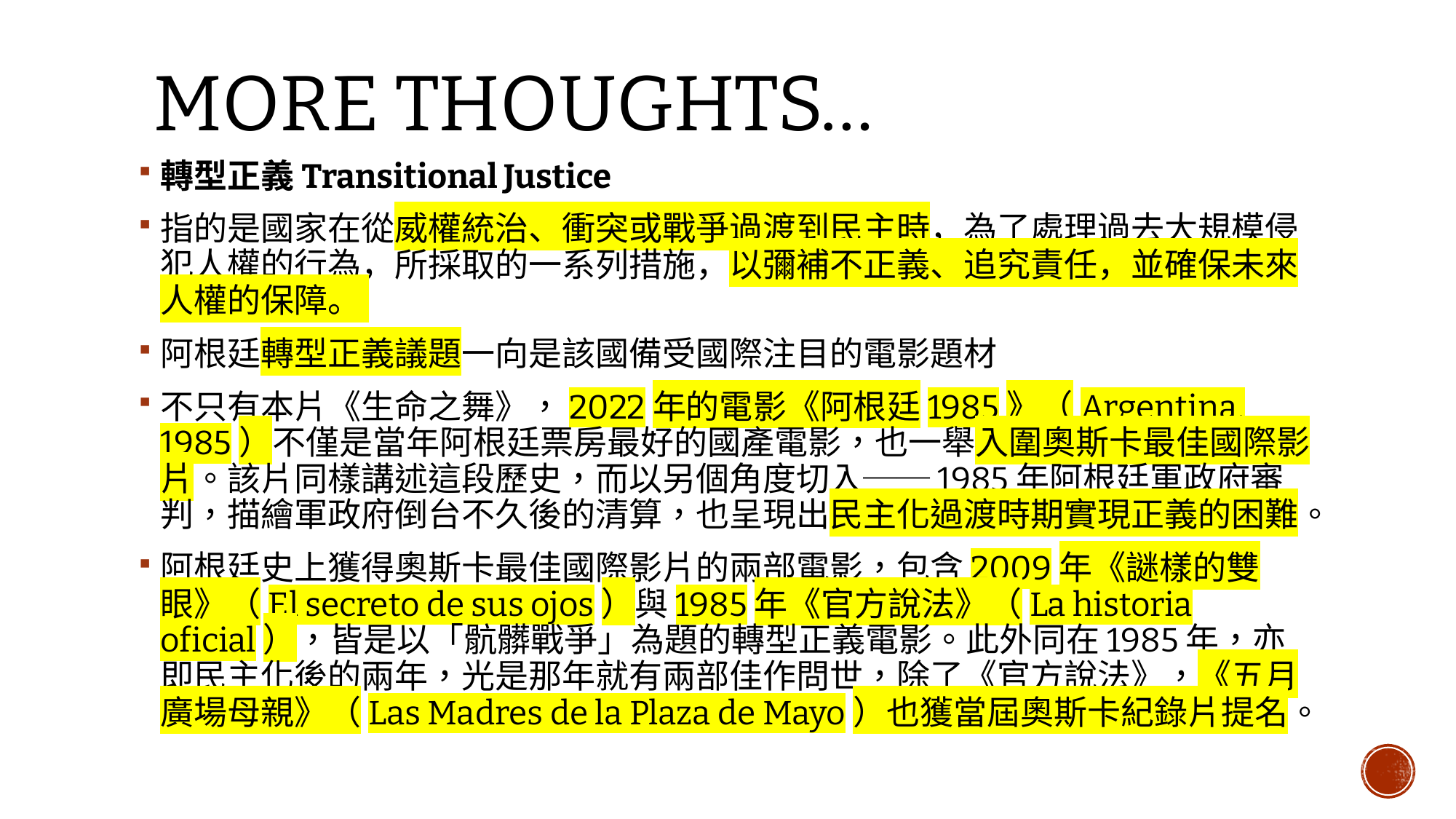

# More thoughts…
轉型正義Transitional Justice
指的是國家在從威權統治、衝突或戰爭過渡到民主時，為了處理過去大規模侵犯人權的行為，所採取的一系列措施，以彌補不正義、追究責任，並確保未來人權的保障。
阿根廷轉型正義議題一向是該國備受國際注目的電影題材
不只有本片《生命之舞》，2022年的電影《阿根廷1985》（Argentina, 1985）不僅是當年阿根廷票房最好的國產電影，也一舉入圍奧斯卡最佳國際影片。該片同樣講述這段歷史，而以另個角度切入──1985年阿根廷軍政府審判，描繪軍政府倒台不久後的清算，也呈現出民主化過渡時期實現正義的困難。
阿根廷史上獲得奧斯卡最佳國際影片的兩部電影，包含2009年《謎樣的雙眼》（El secreto de sus ojos）與1985年《官方說法》（La historia oficial），皆是以「骯髒戰爭」為題的轉型正義電影。此外同在1985年，亦即民主化後的兩年，光是那年就有兩部佳作問世，除了《官方說法》，《五月廣場母親》（Las Madres de la Plaza de Mayo）也獲當屆奧斯卡紀錄片提名。